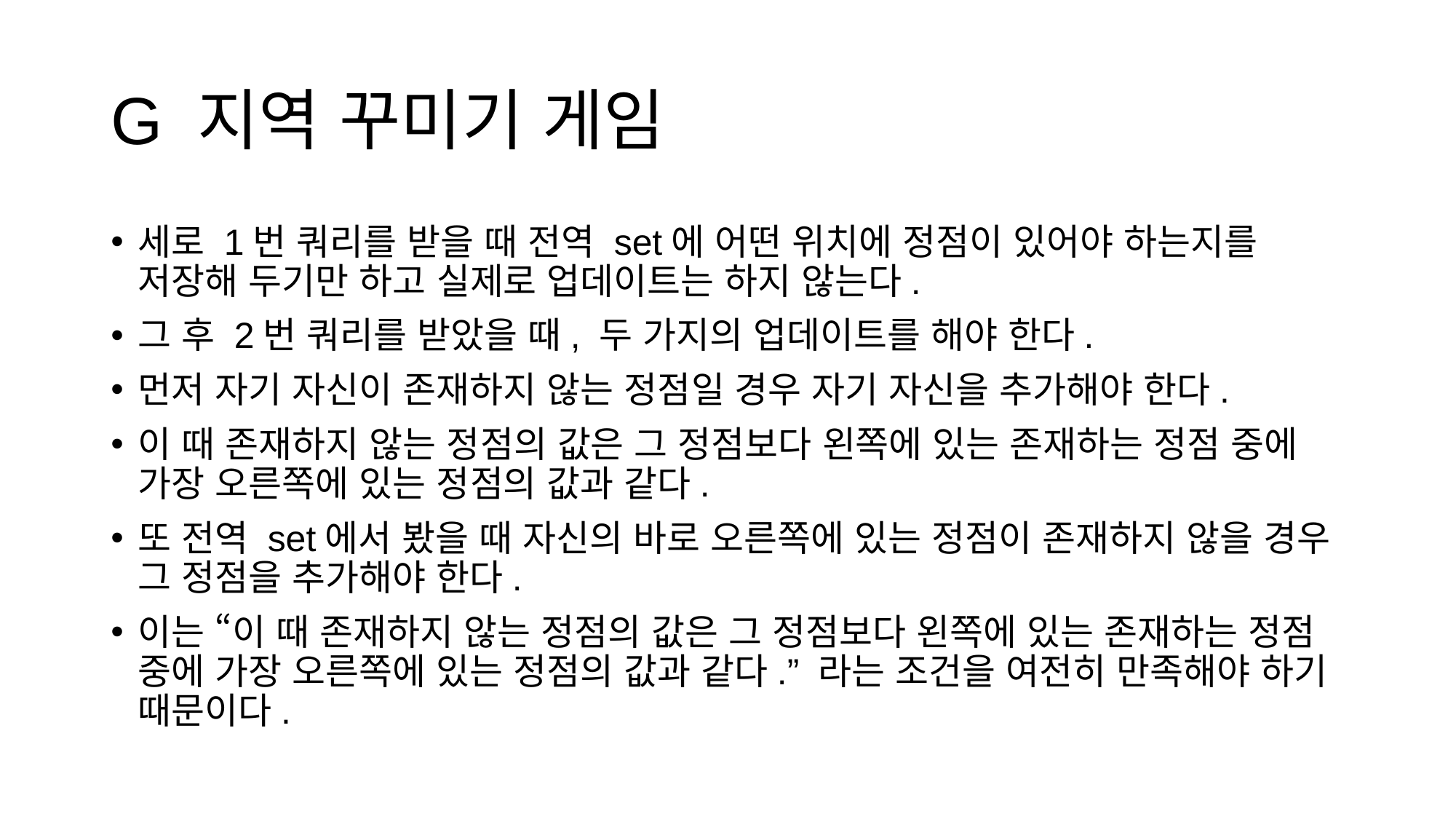

# G 지역 꾸미기 게임
세로 1번 쿼리를 받을 때 전역 set에 어떤 위치에 정점이 있어야 하는지를 저장해 두기만 하고 실제로 업데이트는 하지 않는다.
그 후 2번 쿼리를 받았을 때, 두 가지의 업데이트를 해야 한다.
먼저 자기 자신이 존재하지 않는 정점일 경우 자기 자신을 추가해야 한다.
이 때 존재하지 않는 정점의 값은 그 정점보다 왼쪽에 있는 존재하는 정점 중에 가장 오른쪽에 있는 정점의 값과 같다.
또 전역 set에서 봤을 때 자신의 바로 오른쪽에 있는 정점이 존재하지 않을 경우 그 정점을 추가해야 한다.
이는 “이 때 존재하지 않는 정점의 값은 그 정점보다 왼쪽에 있는 존재하는 정점 중에 가장 오른쪽에 있는 정점의 값과 같다.” 라는 조건을 여전히 만족해야 하기 때문이다.